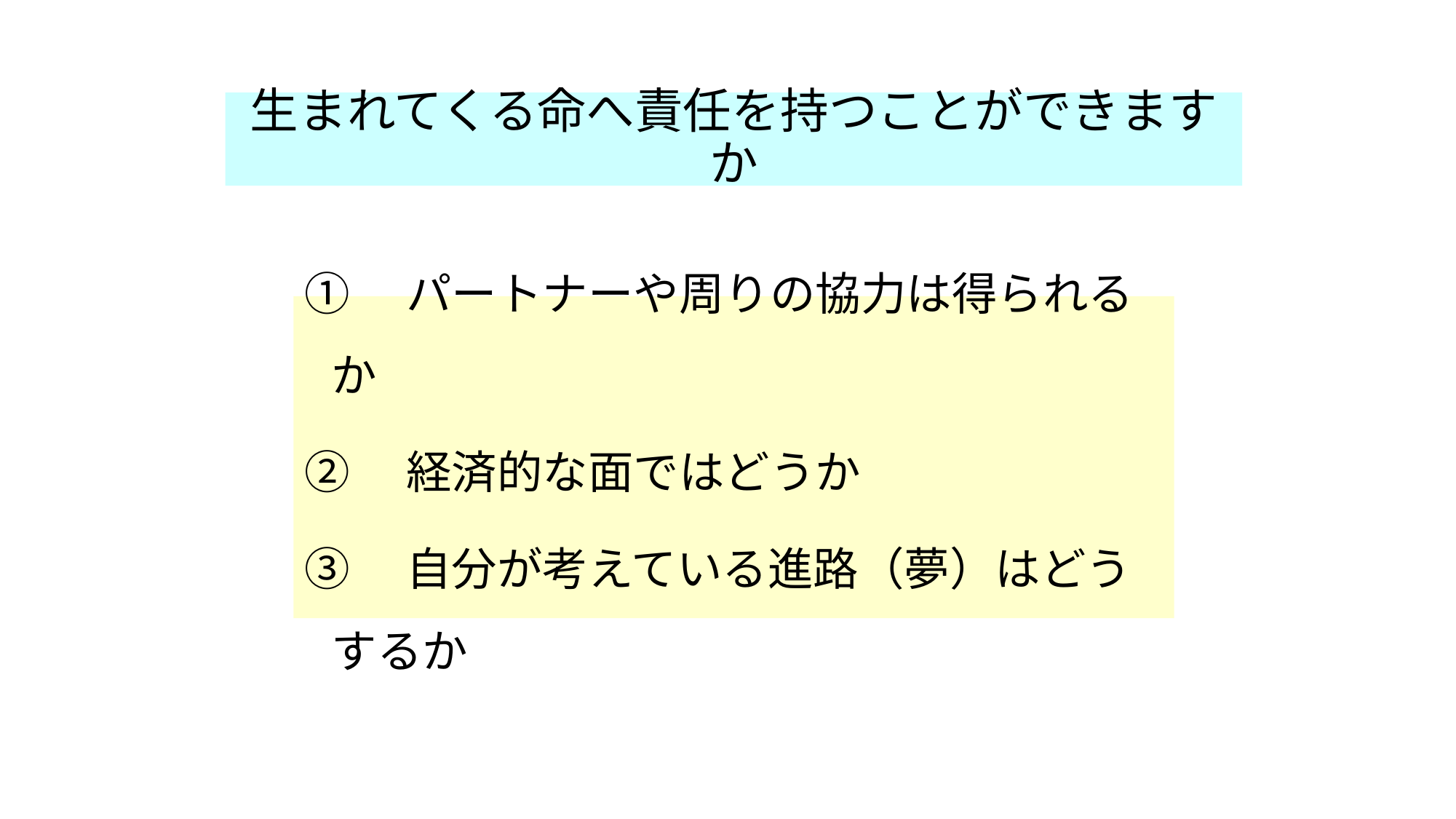

# 生まれてくる命へ責任を持つことができますか
①　パートナーや周りの協力は得られるか
②　経済的な面ではどうか
③　自分が考えている進路（夢）はどうするか